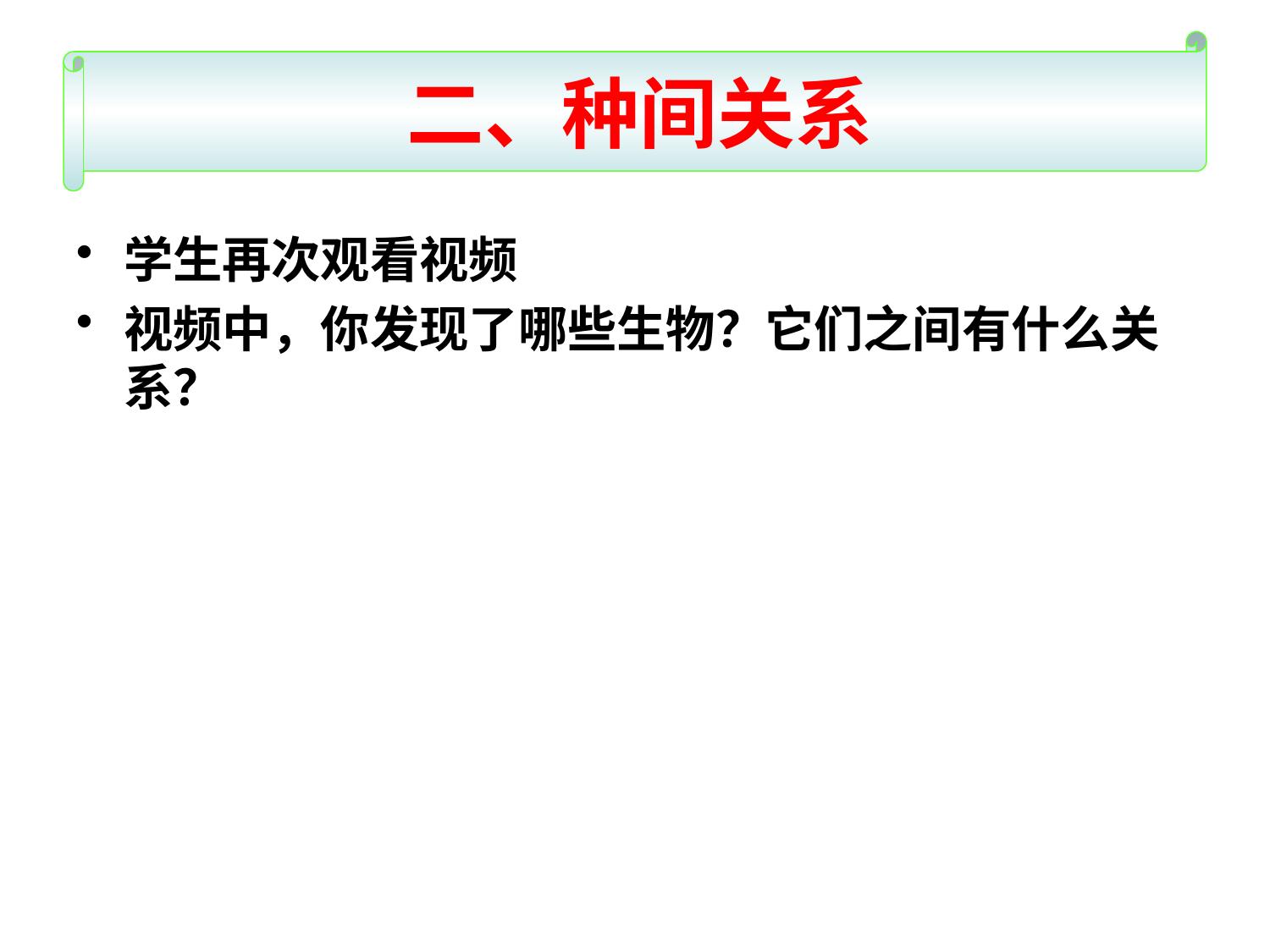

二、种间关系
学生再次观看视频
视频中，你发现了哪些生物？它们之间有什么关系？